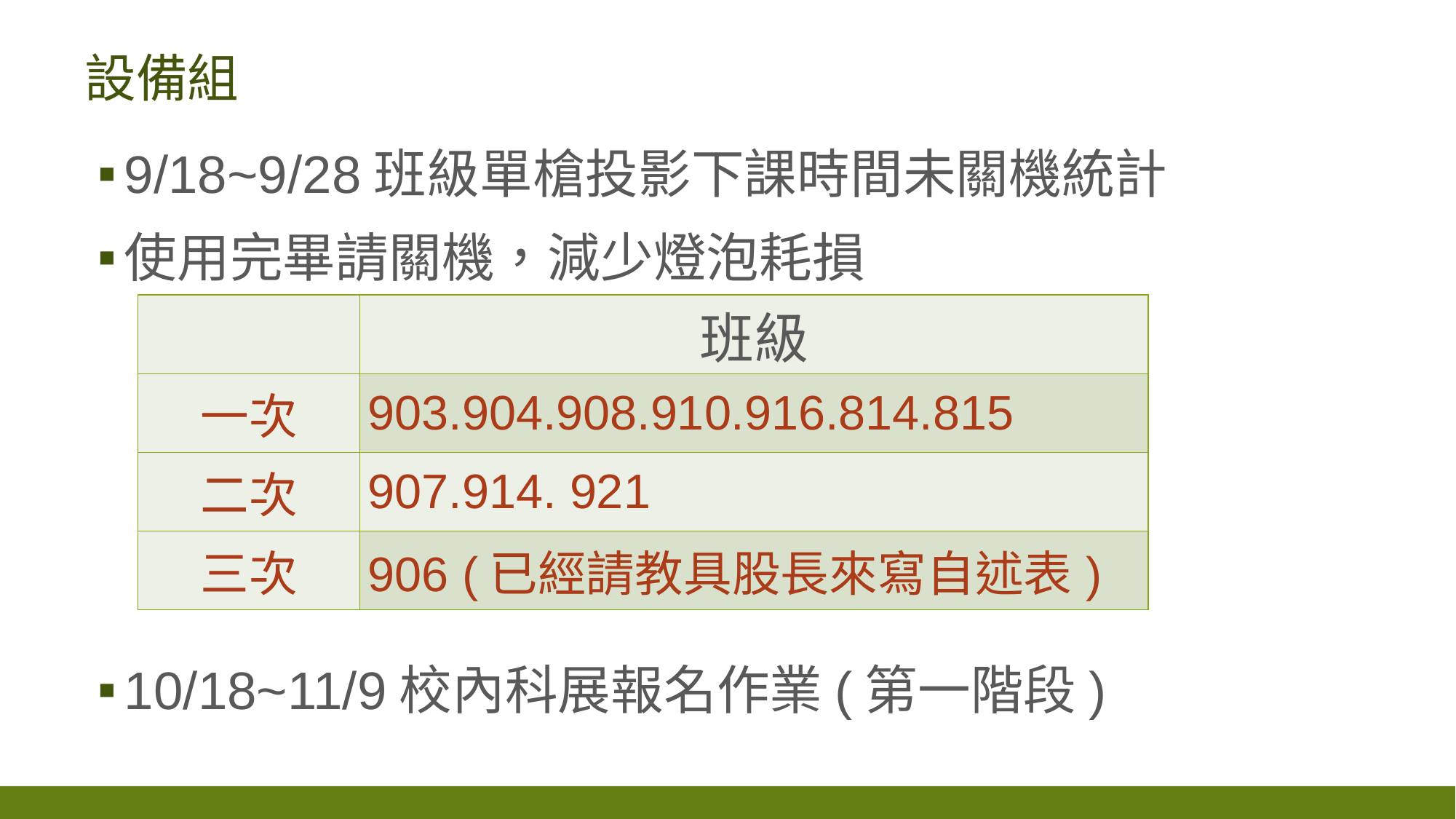

# 設備組
9/18~9/28班級單槍投影下課時間未關機統計
使用完畢請關機，減少燈泡耗損

10/18~11/9校內科展報名作業(第一階段)

|  | 班級 |
| --- | --- |
| 一次 | 903.904.908.910.916.814.815 |
| 二次 | 907.914. 921 |
| 三次 | 906 (已經請教具股長來寫自述表) |